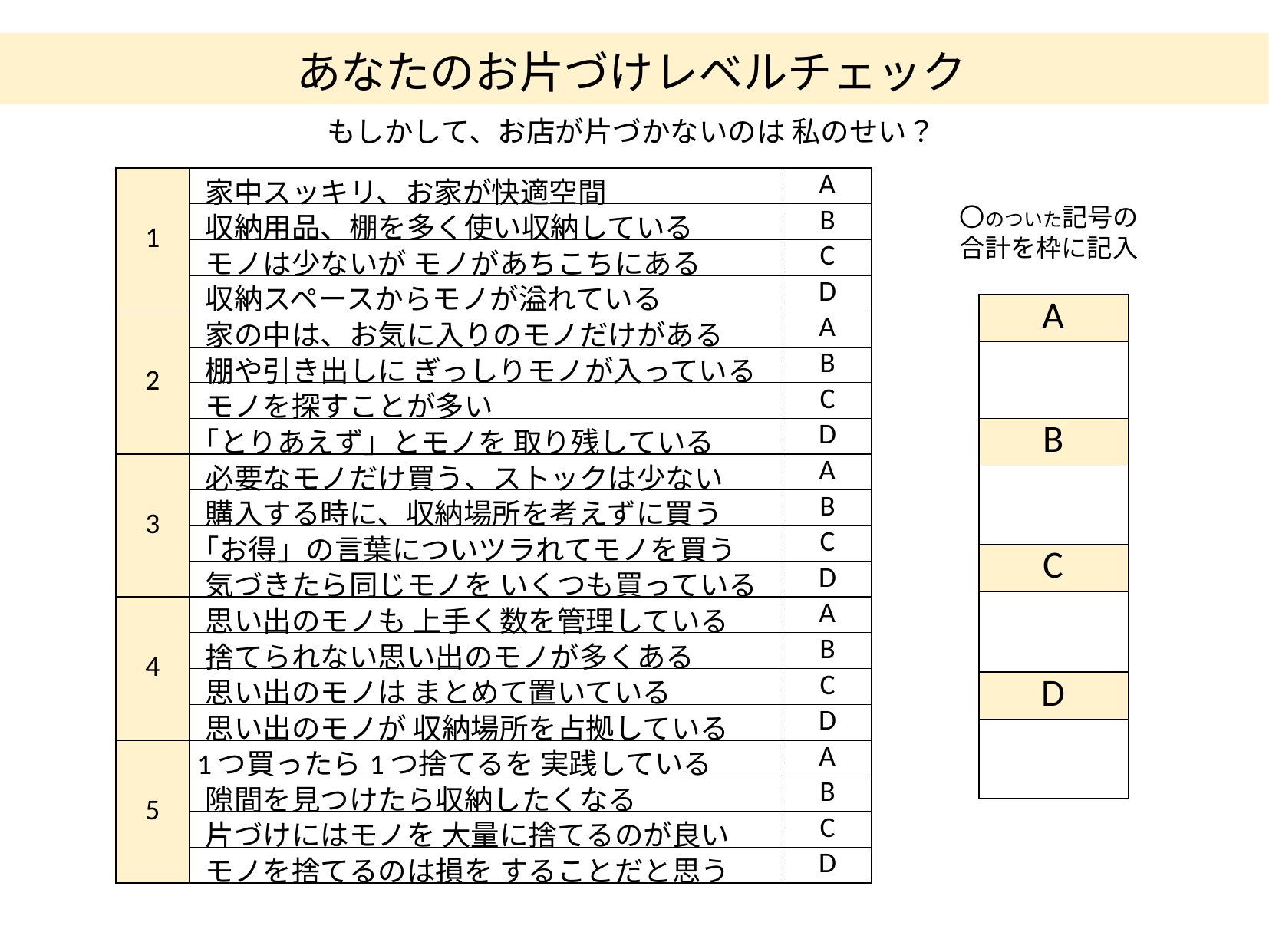

あなたのお片づけレベルチェック
もしかして、お店が片づかないのは 私のせい？
| 1 | 家中スッキリ、お家が快適空間 | A |
| --- | --- | --- |
|  | 収納用品、棚を多く使い収納している | B |
|  | モノは少ないが モノがあちこちにある | C |
|  | 収納スペースからモノが溢れている | D |
| 2 | 家の中は、お気に入りのモノだけがある | A |
|  | 棚や引き出しに ぎっしりモノが入っている | B |
|  | モノを探すことが多い | C |
|  | 「とりあえず」とモノを 取り残している | D |
| 3 | 必要なモノだけ買う、ストックは少ない | A |
|  | 購入する時に、収納場所を考えずに買う | B |
|  | 「お得」の言葉についツラれてモノを買う | C |
|  | 気づきたら同じモノを いくつも買っている | D |
| 4 | 思い出のモノも 上手く数を管理している | A |
|  | 捨てられない思い出のモノが多くある | B |
|  | 思い出のモノは まとめて置いている | C |
|  | 思い出のモノが 収納場所を占拠している | D |
| 5 | 1つ買ったら1つ捨てるを 実践している | A |
|  | 隙間を見つけたら収納したくなる | B |
|  | 片づけにはモノを 大量に捨てるのが良い | C |
|  | モノを捨てるのは損を することだと思う | D |
　〇のついた記号の
　合計を枠に記入
| A |
| --- |
|  |
| B |
|  |
| C |
|  |
| D |
|  |